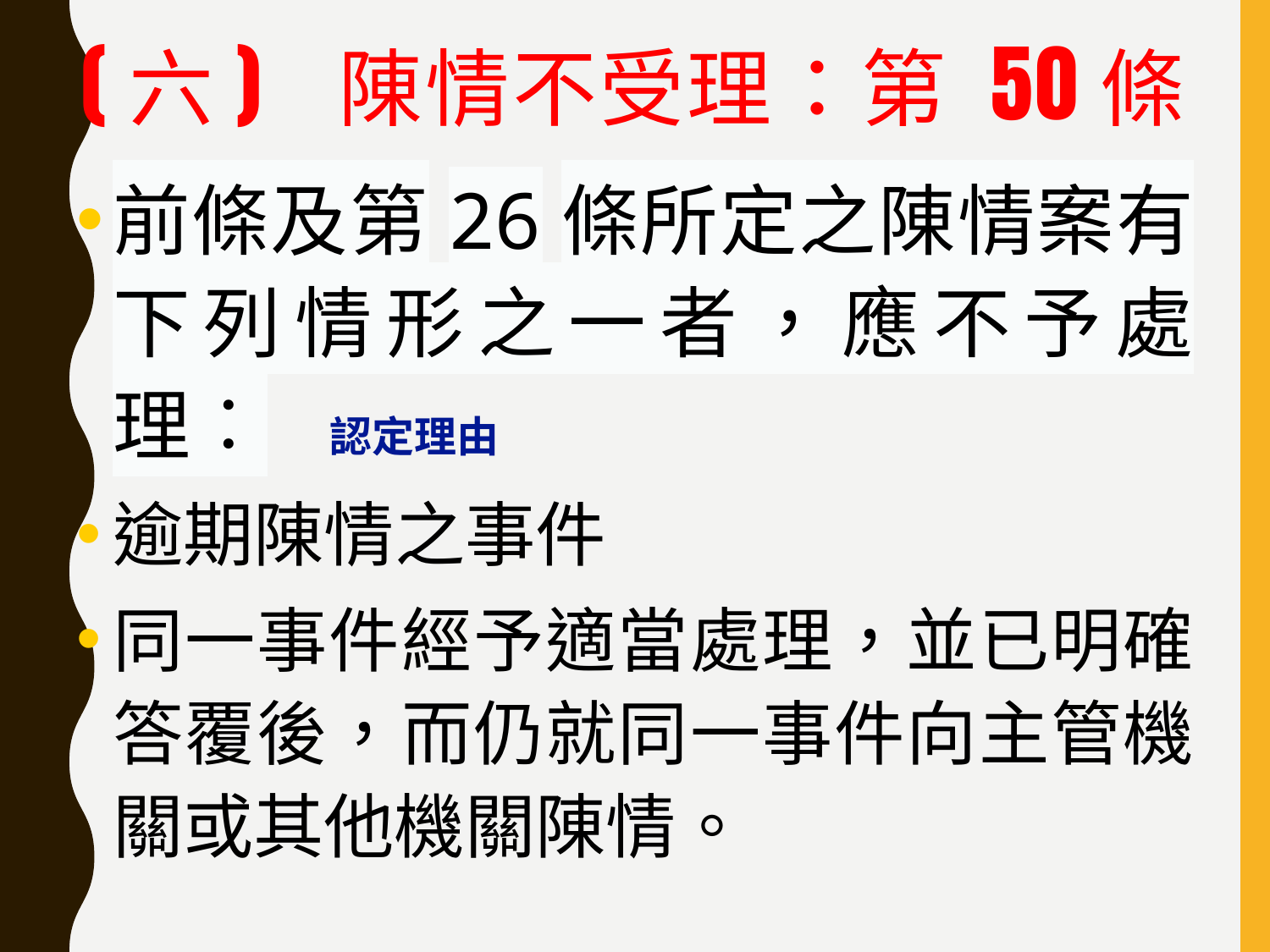

# (六) 陳情不受理：第 50條
前條及第26條所定之陳情案有下列情形之一者，應不予處理︰
逾期陳情之事件
同一事件經予適當處理，並已明確答覆後，而仍就同一事件向主管機關或其他機關陳情。
認定理由